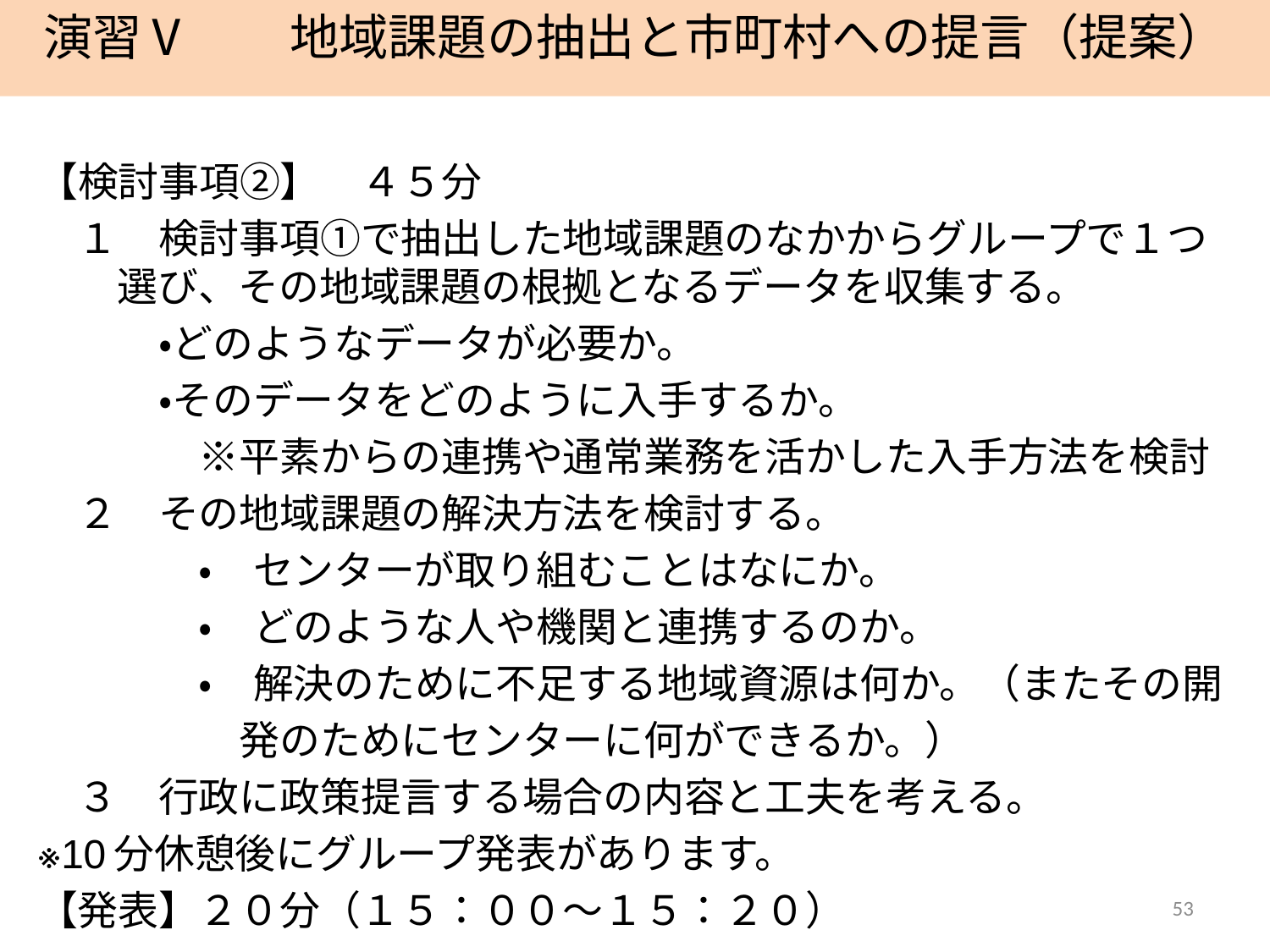

演習Ⅴ　　地域課題の抽出と市町村への提言（提案）
【検討事項②】　４５分
　１　検討事項①で抽出した地域課題のなかからグループで１つ選び、その地域課題の根拠となるデータを収集する。
　　　・どのようなデータが必要か。
　　　・そのデータをどのように入手するか。
　　　　※平素からの連携や通常業務を活かした入手方法を検討
　２　その地域課題の解決方法を検討する。
　　　　・　センターが取り組むことはなにか。
　　　　・　どのような人や機関と連携するのか。
　　　　・　解決のために不足する地域資源は何か。（またその開
　　　　　発のためにセンターに何ができるか。）
　３　行政に政策提言する場合の内容と工夫を考える。
※10分休憩後にグループ発表があります。
【発表】２０分（１５：００～１５：２０）
53